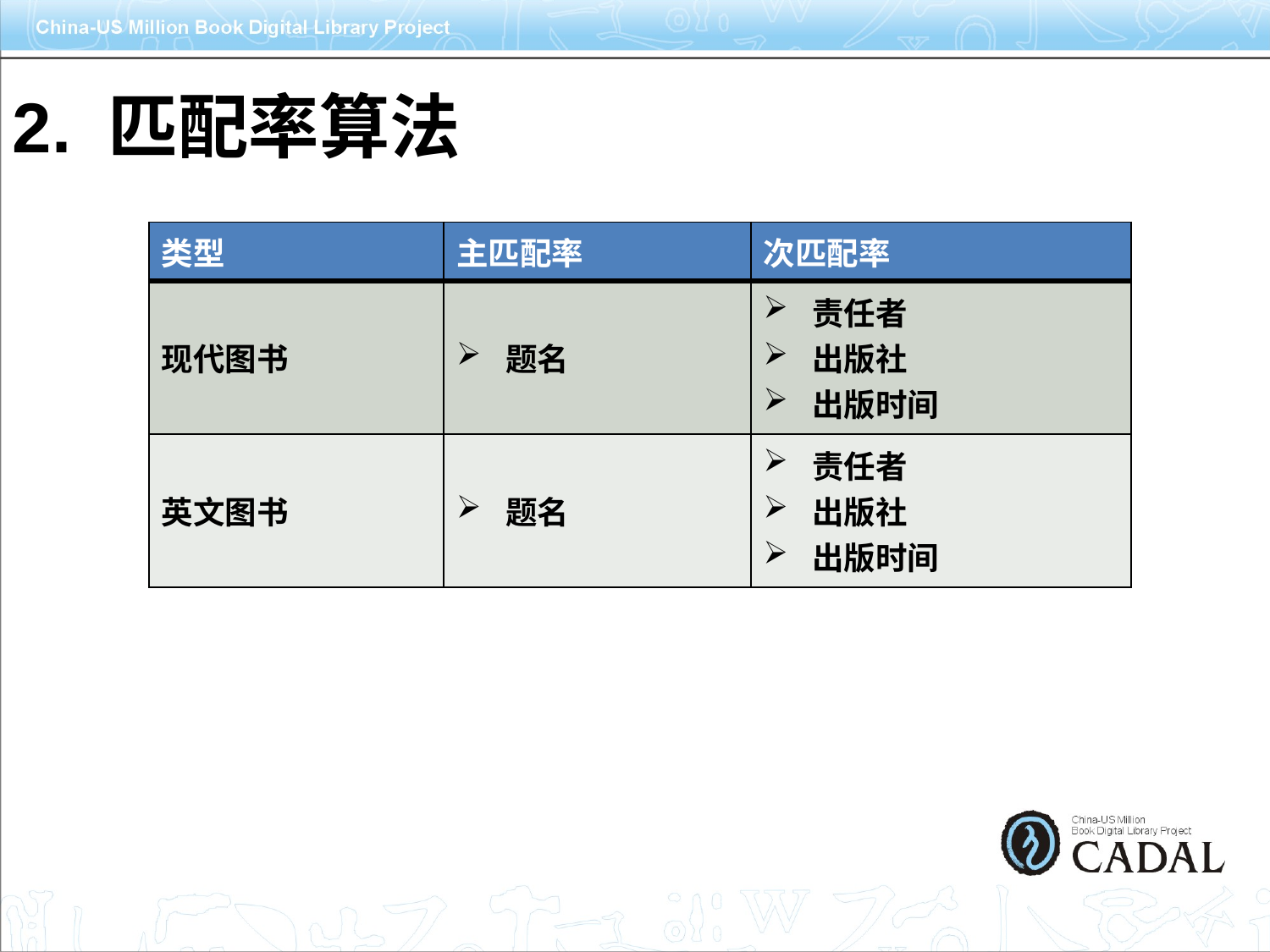

2. 匹配率算法
| 类型 | 主匹配率 | 次匹配率 |
| --- | --- | --- |
| 现代图书 | 题名 | 责任者 出版社 出版时间 |
| 英文图书 | 题名 | 责任者 出版社 出版时间 |